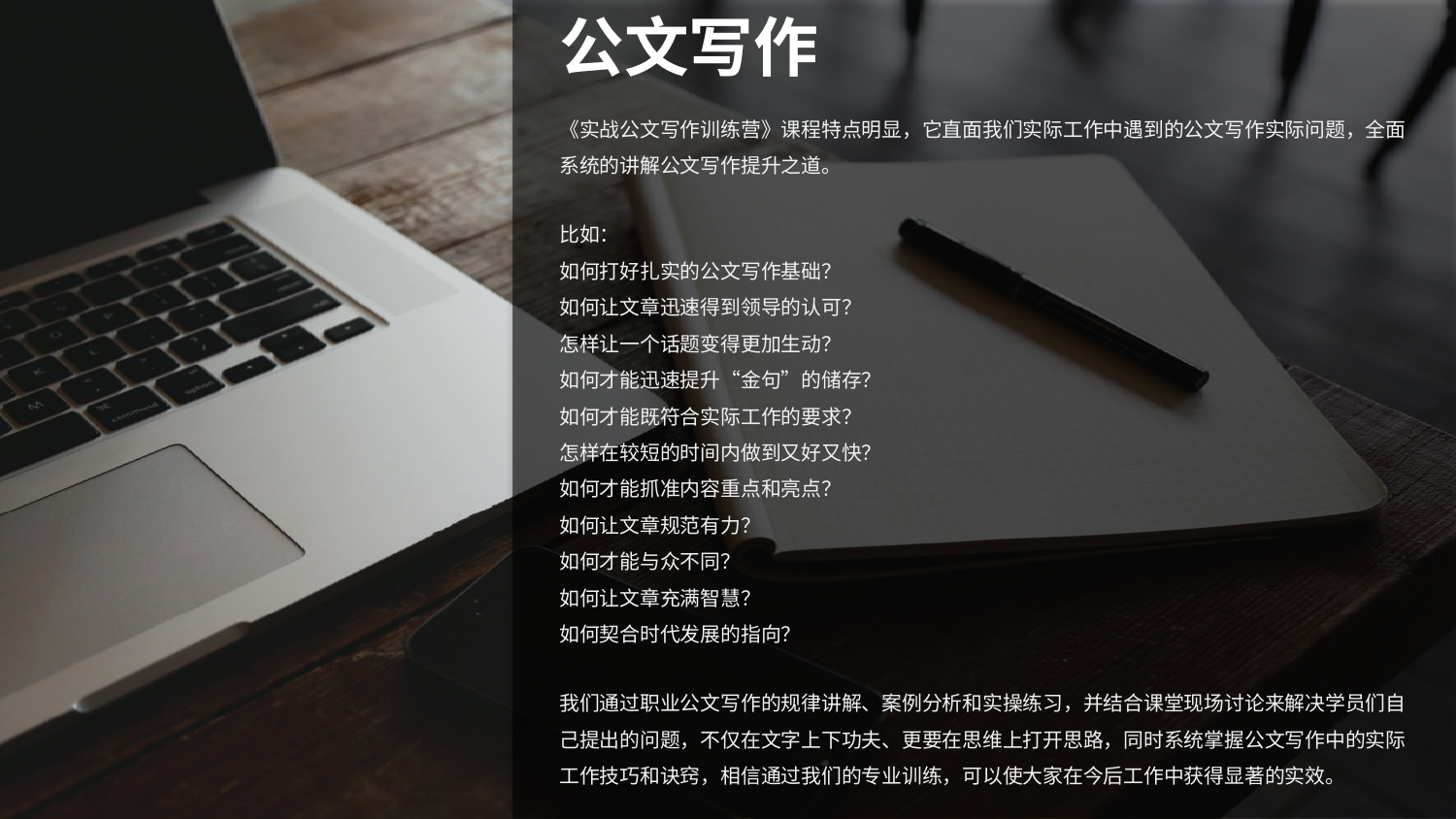

公文写作
《实战公文写作训练营》课程特点明显，它直面我们实际工作中遇到的公文写作实际问题，全面系统的讲解公文写作提升之道。

比如：
如何打好扎实的公文写作基础？
如何让文章迅速得到领导的认可？
怎样让一个话题变得更加生动？
如何才能迅速提升“金句”的储存？
如何才能既符合实际工作的要求？
怎样在较短的时间内做到又好又快？
如何才能抓准内容重点和亮点？
如何让文章规范有力？
如何才能与众不同？
如何让文章充满智慧？
如何契合时代发展的指向？

我们通过职业公文写作的规律讲解、案例分析和实操练习，并结合课堂现场讨论来解决学员们自己提出的问题，不仅在文字上下功夫、更要在思维上打开思路，同时系统掌握公文写作中的实际工作技巧和诀窍，相信通过我们的专业训练，可以使大家在今后工作中获得显著的实效。